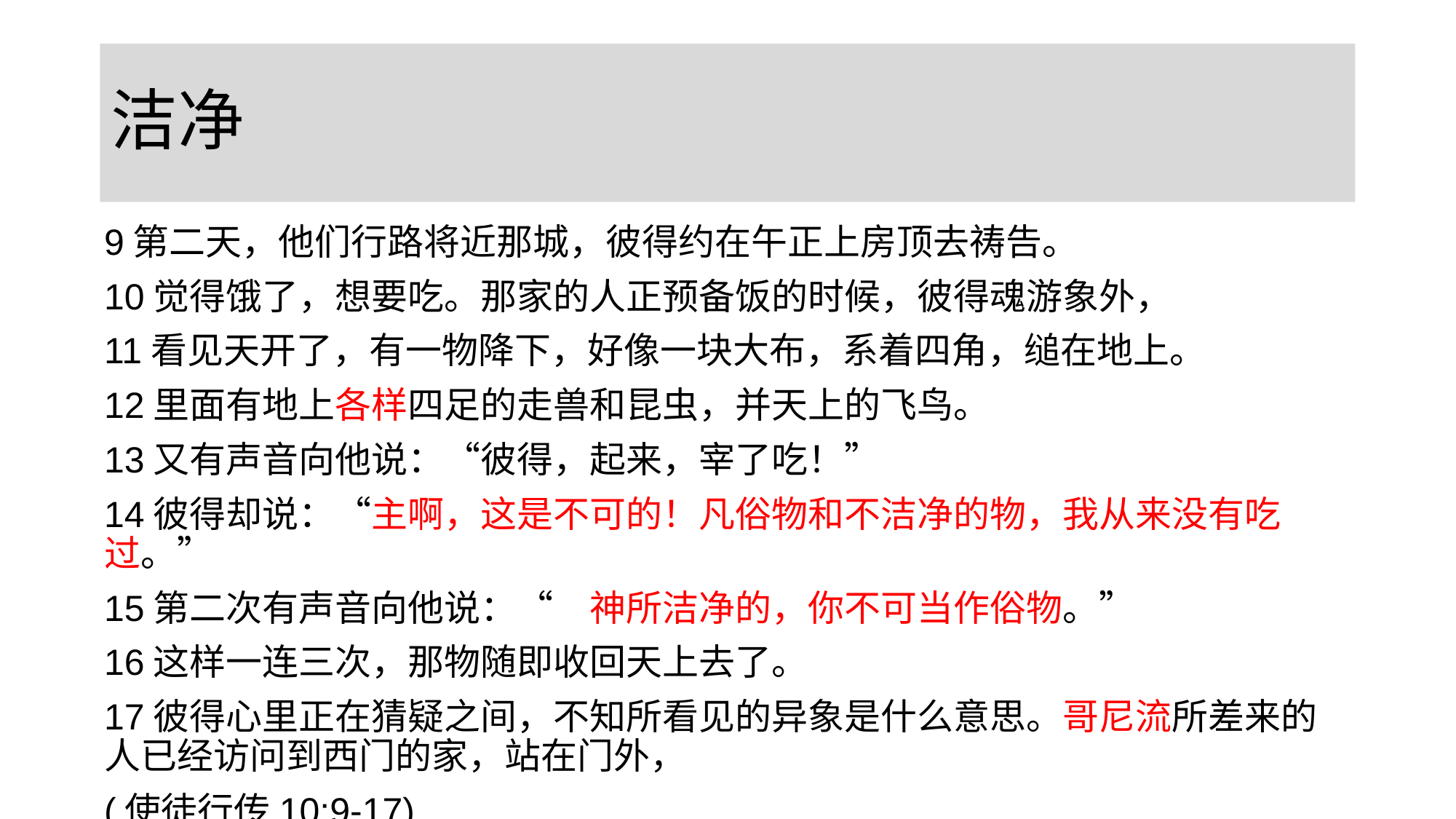

# 洁净
9第二天，他们行路将近那城，彼得约在午正上房顶去祷告。
10觉得饿了，想要吃。那家的人正预备饭的时候，彼得魂游象外，
11看见天开了，有一物降下，好像一块大布，系着四角，缒在地上。
12里面有地上各样四足的走兽和昆虫，并天上的飞鸟。
13又有声音向他说：“彼得，起来，宰了吃！”
14彼得却说：“主啊，这是不可的！凡俗物和不洁净的物，我从来没有吃过。”
15第二次有声音向他说：“　神所洁净的，你不可当作俗物。”
16这样一连三次，那物随即收回天上去了。
17彼得心里正在猜疑之间，不知所看见的异象是什么意思。哥尼流所差来的人已经访问到西门的家，站在门外，
(使徒行传10:9-17)